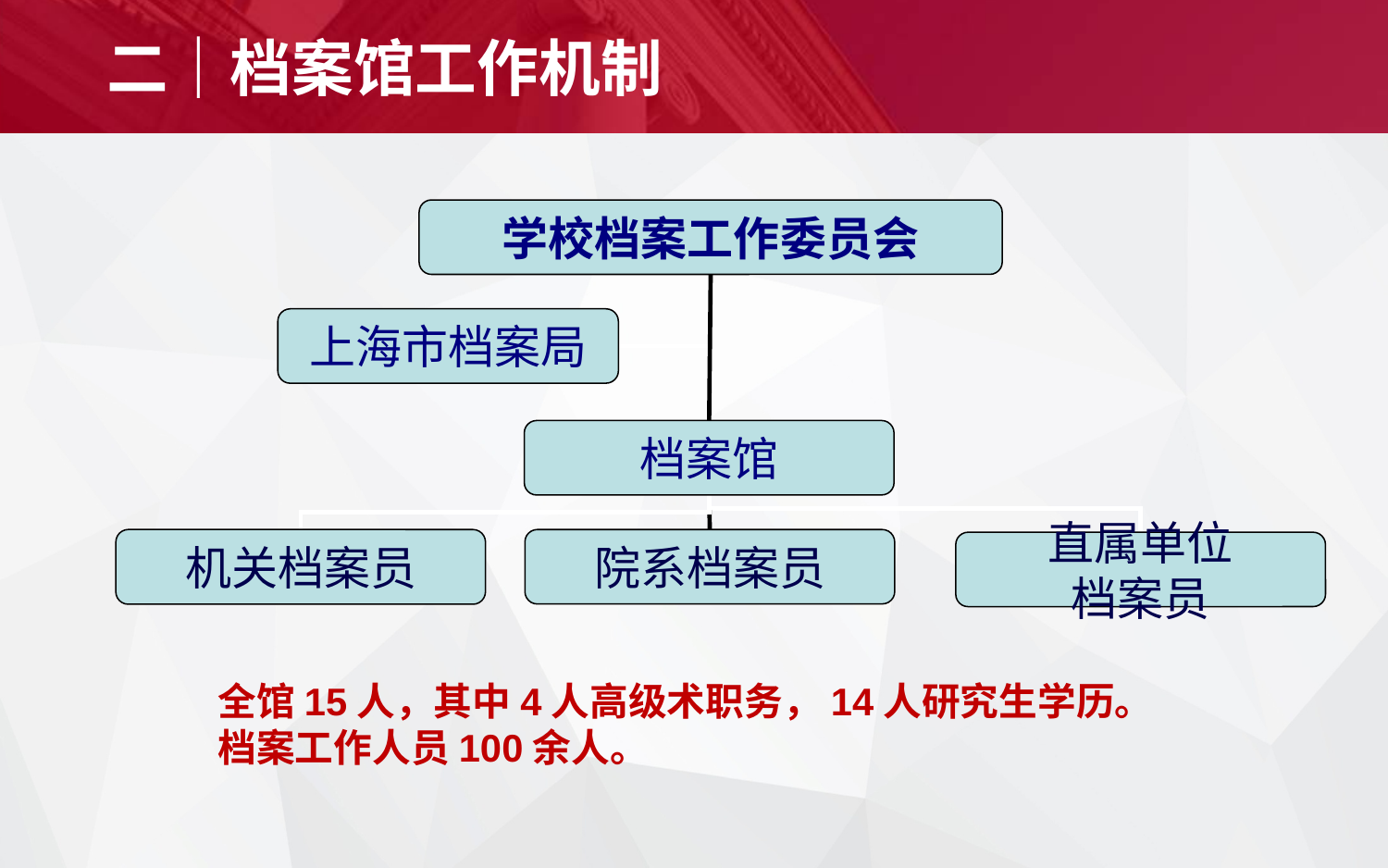

二｜档案馆工作机制

学校档案工作委员会
上海市档案局
档案馆
机关档案员
院系档案员
直属单位
档案员
全馆15人，其中4人高级术职务，14人研究生学历。
档案工作人员100余人。